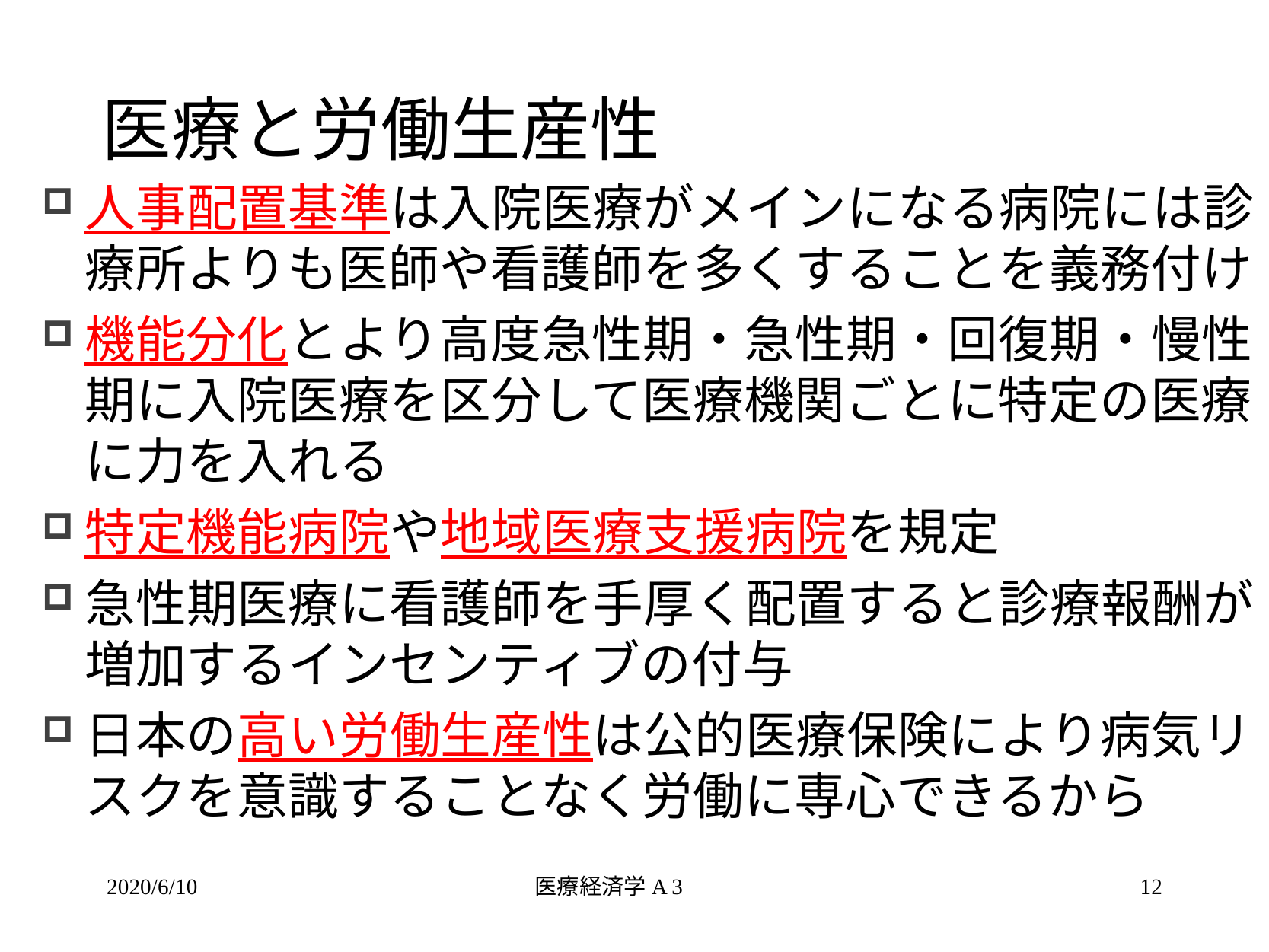

# 医療と労働生産性
人事配置基準は入院医療がメインになる病院には診療所よりも医師や看護師を多くすることを義務付け
機能分化とより高度急性期・急性期・回復期・慢性期に入院医療を区分して医療機関ごとに特定の医療に力を入れる
特定機能病院や地域医療支援病院を規定
急性期医療に看護師を手厚く配置すると診療報酬が増加するインセンティブの付与
日本の高い労働生産性は公的医療保険により病気リスクを意識することなく労働に専心できるから

2020/6/10
医療経済学A 3
12